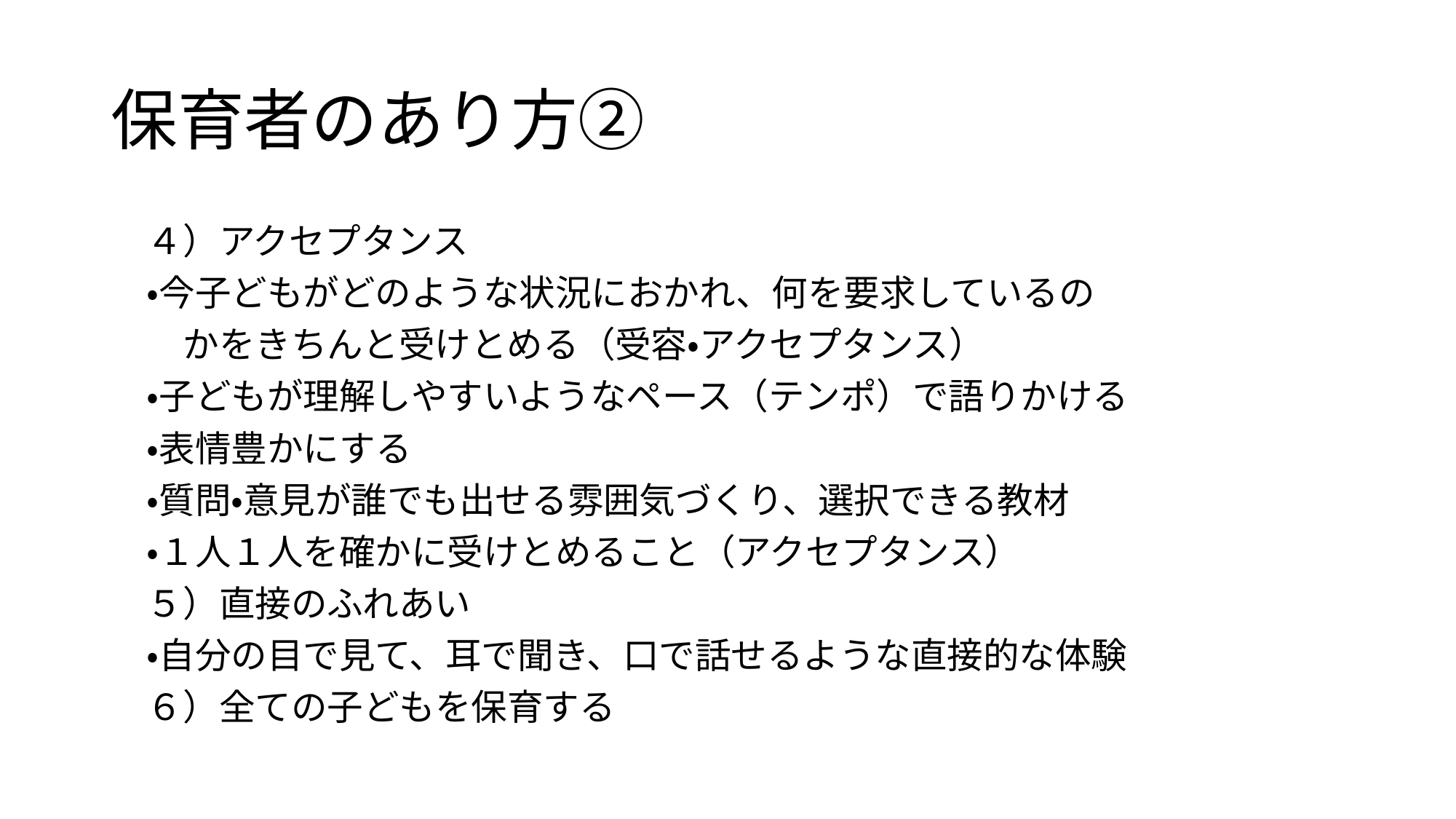

# 保育者のあり方②
　４）アクセプタンス
　・今子どもがどのような状況におかれ、何を要求しているの
　　かをきちんと受けとめる（受容・アクセプタンス）
　・子どもが理解しやすいようなペース（テンポ）で語りかける
　・表情豊かにする
　・質問・意見が誰でも出せる雰囲気づくり、選択できる教材
　・１人１人を確かに受けとめること（アクセプタンス）
　５）直接のふれあい
　・自分の目で見て、耳で聞き、口で話せるような直接的な体験
　６）全ての子どもを保育する